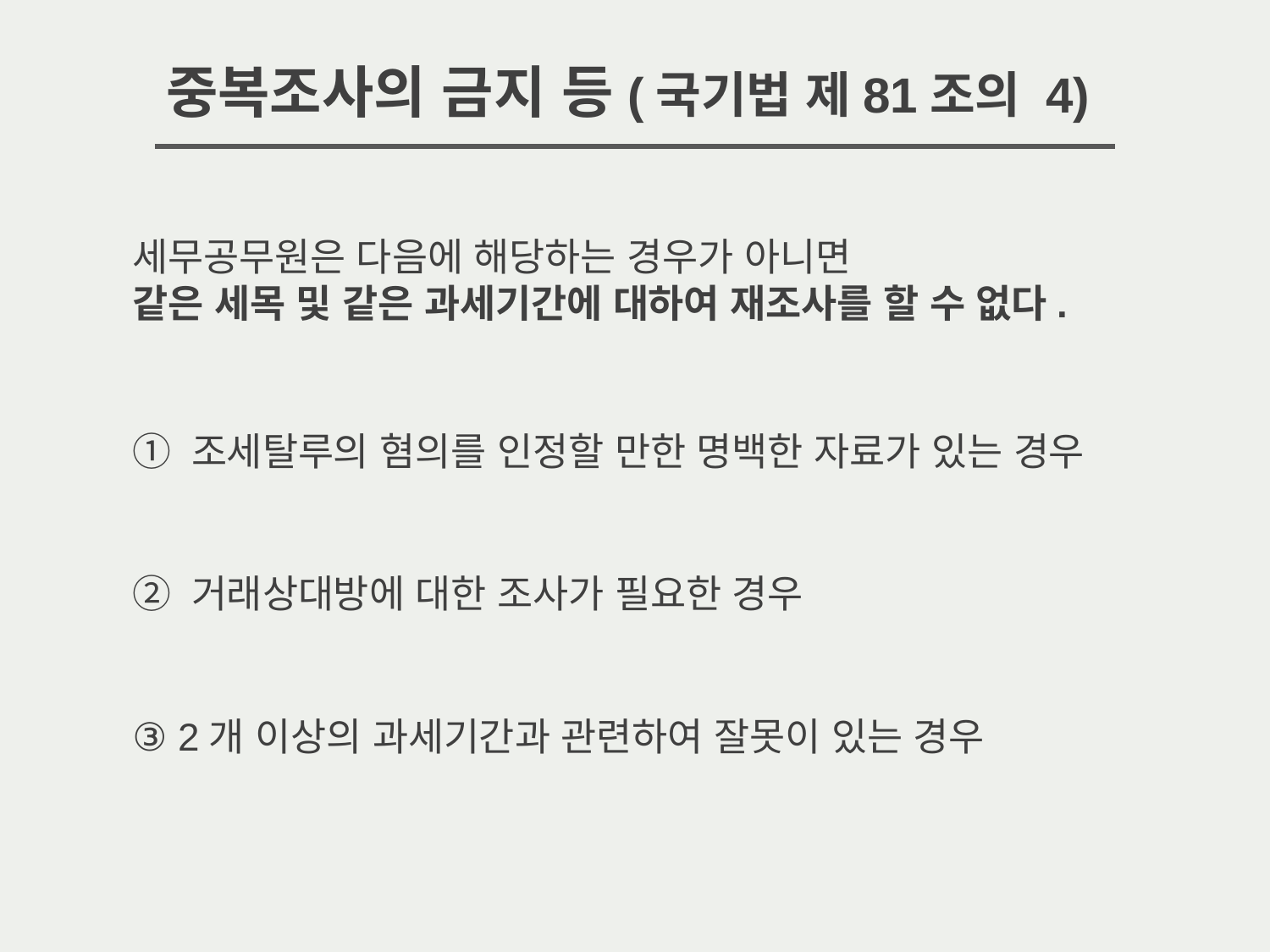

중복조사의 금지 등(국기법 제81조의 4)

세무공무원은 다음에 해당하는 경우가 아니면
같은 세목 및 같은 과세기간에 대하여 재조사를 할 수 없다.

① 조세탈루의 혐의를 인정할 만한 명백한 자료가 있는 경우

② 거래상대방에 대한 조사가 필요한 경우

③ 2개 이상의 과세기간과 관련하여 잘못이 있는 경우